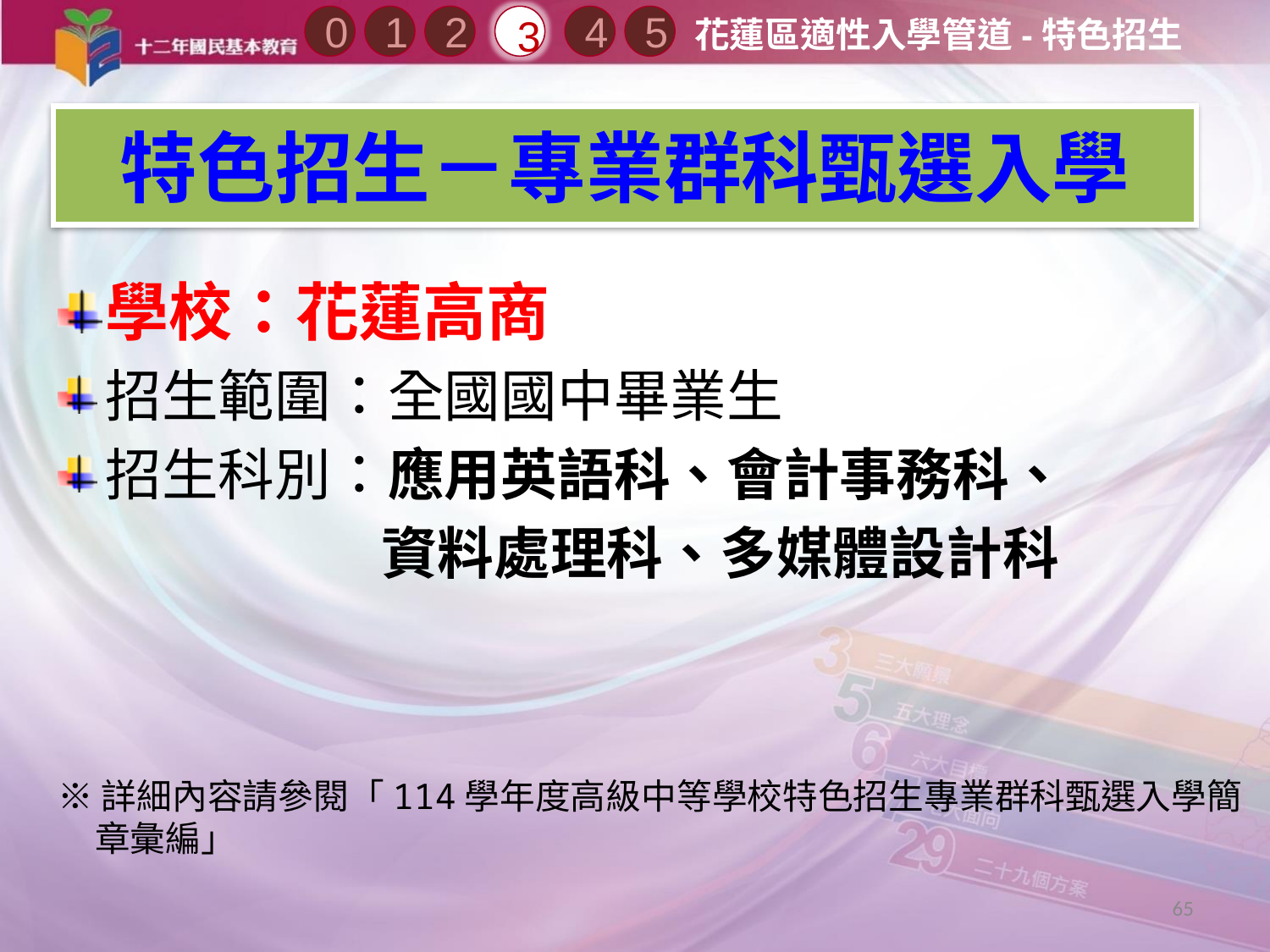

0
2
3
1
4
5
花蓮區適性入學管道-特色招生
# 特色招生－專業群科甄選入學
學校：花蓮高商
招生範圍：全國國中畢業生
招生科別：應用英語科、會計事務科、
                        資料處理科、多媒體設計科

※詳細內容請參閱「114學年度高級中等學校特色招生專業群科甄選入學簡章彙編」
65